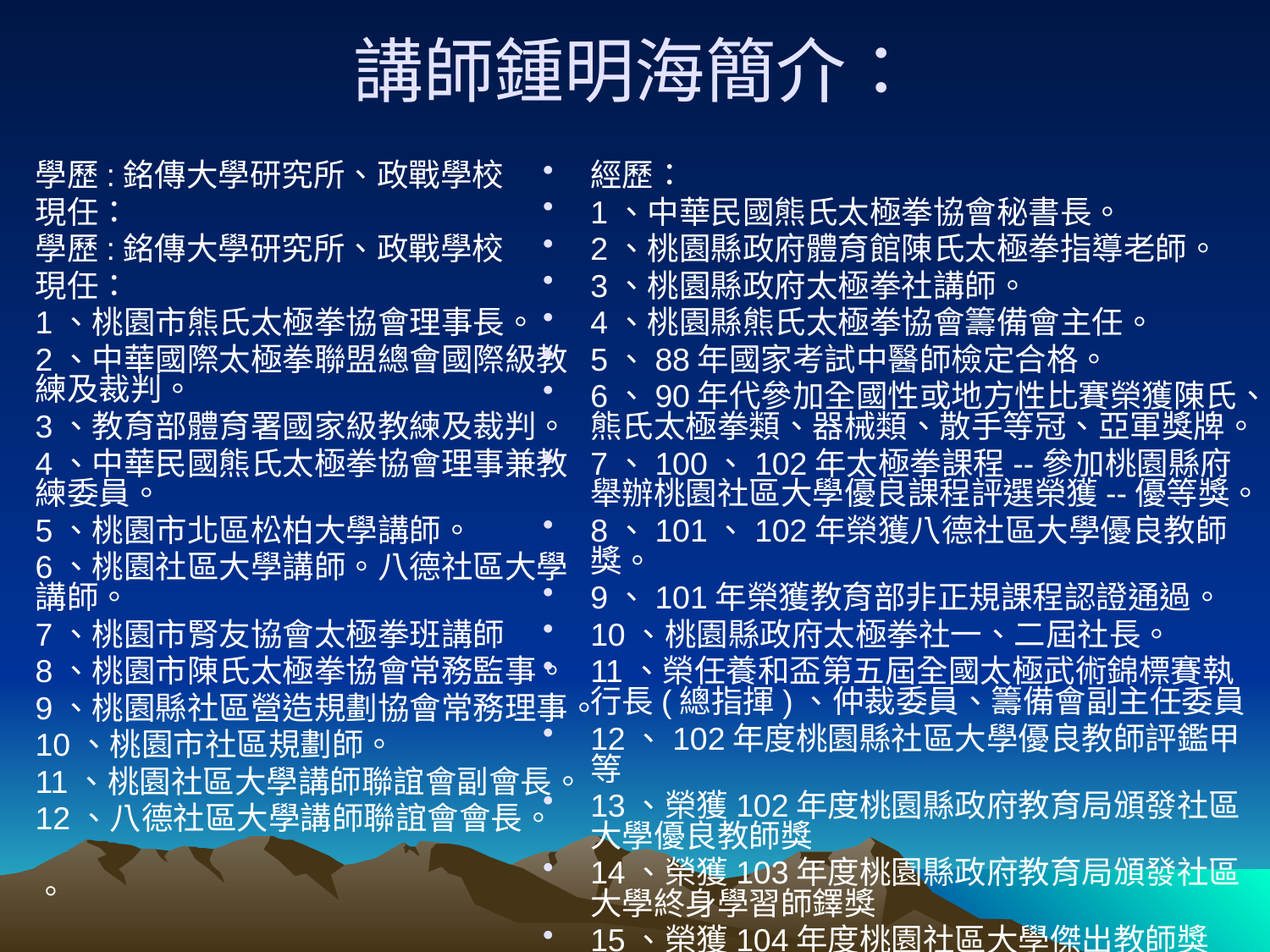

# 講師鍾明海簡介：
學歷:銘傳大學研究所、政戰學校
現任：
學歷:銘傳大學研究所、政戰學校
現任：
1、桃園市熊氏太極拳協會理事長。
2、中華國際太極拳聯盟總會國際級教練及裁判。
3、教育部體育署國家級教練及裁判。
4、中華民國熊氏太極拳協會理事兼教練委員。
5、桃園市北區松柏大學講師。
6、桃園社區大學講師。八德社區大學講師。
7、桃園市腎友協會太極拳班講師
8、桃園市陳氏太極拳協會常務監事。
9、桃園縣社區營造規劃協會常務理事。
10、桃園市社區規劃師。
11、桃園社區大學講師聯誼會副會長。
12、八德社區大學講師聯誼會會長。

。

。
經歷：
1、中華民國熊氏太極拳協會秘書長。
2、桃園縣政府體育館陳氏太極拳指導老師。
3、桃園縣政府太極拳社講師。
4、桃園縣熊氏太極拳協會籌備會主任。
5、88年國家考試中醫師檢定合格。
6、90年代參加全國性或地方性比賽榮獲陳氏、熊氏太極拳類、器械類、散手等冠、亞軍獎牌。
7、100、102年太極拳課程--參加桃園縣府舉辦桃園社區大學優良課程評選榮獲--優等獎。
8、101、102年榮獲八德社區大學優良教師獎。
9、101年榮獲教育部非正規課程認證通過。
10、桃園縣政府太極拳社一、二屆社長。
11、榮任養和盃第五屆全國太極武術錦標賽執行長(總指揮)、仲裁委員、籌備會副主任委員
12、102年度桃園縣社區大學優良教師評鑑甲等
13、榮獲102年度桃園縣政府教育局頒發社區大學優良教師獎
14、榮獲103年度桃園縣政府教育局頒發社區大學終身學習師鐸獎
15、榮獲104年度桃園社區大學傑出教師獎